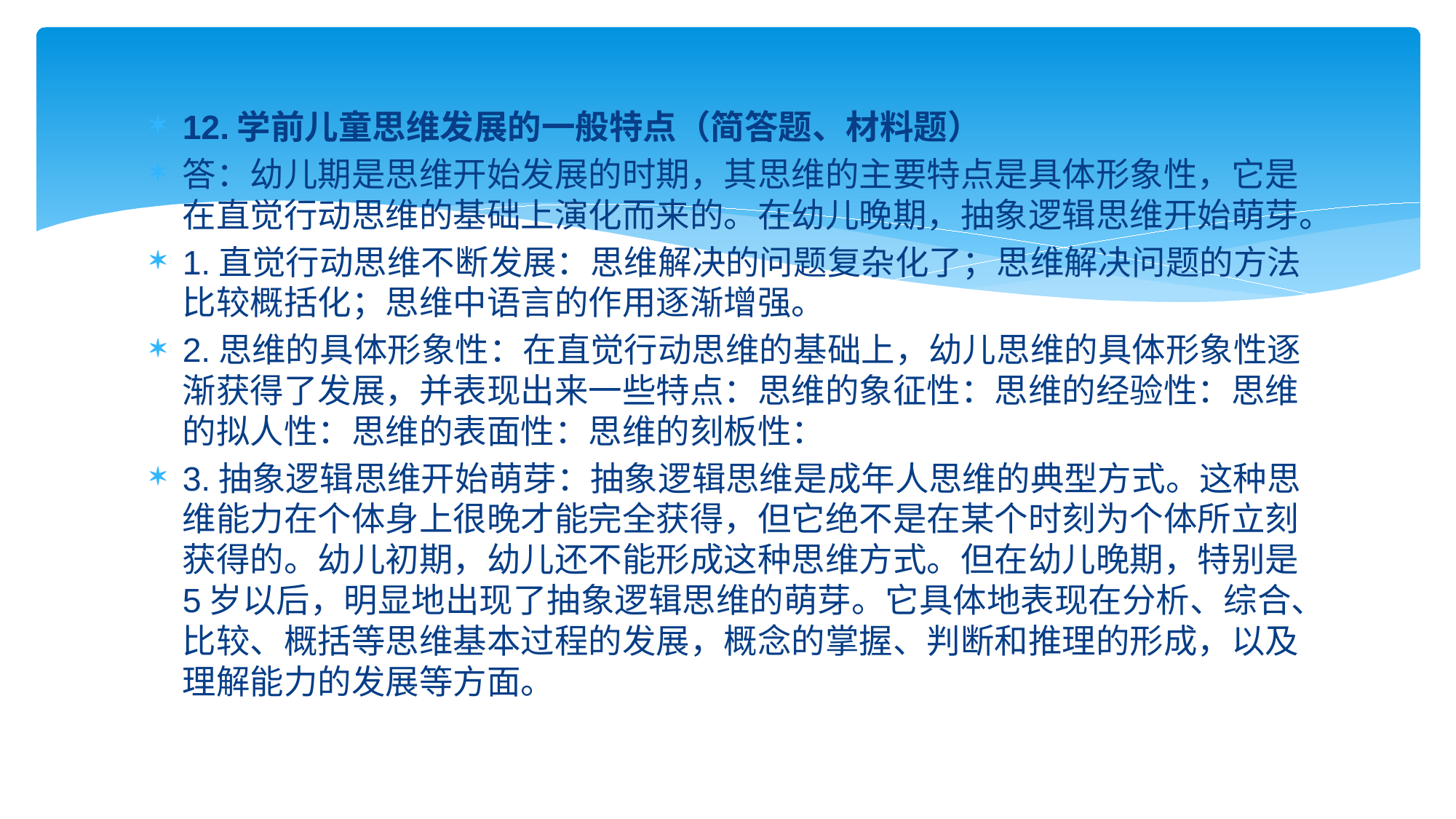

12.学前儿童思维发展的一般特点（简答题、材料题）
答：幼儿期是思维开始发展的时期，其思维的主要特点是具体形象性，它是在直觉行动思维的基础上演化而来的。在幼儿晚期，抽象逻辑思维开始萌芽。
1.直觉行动思维不断发展：思维解决的问题复杂化了；思维解决问题的方法比较概括化；思维中语言的作用逐渐增强。
2.思维的具体形象性：在直觉行动思维的基础上，幼儿思维的具体形象性逐渐获得了发展，并表现出来一些特点：思维的象征性：思维的经验性：思维的拟人性：思维的表面性：思维的刻板性：
3.抽象逻辑思维开始萌芽：抽象逻辑思维是成年人思维的典型方式。这种思维能力在个体身上很晚才能完全获得，但它绝不是在某个时刻为个体所立刻获得的。幼儿初期，幼儿还不能形成这种思维方式。但在幼儿晚期，特别是5岁以后，明显地出现了抽象逻辑思维的萌芽。它具体地表现在分析、综合、比较、概括等思维基本过程的发展，概念的掌握、判断和推理的形成，以及理解能力的发展等方面。